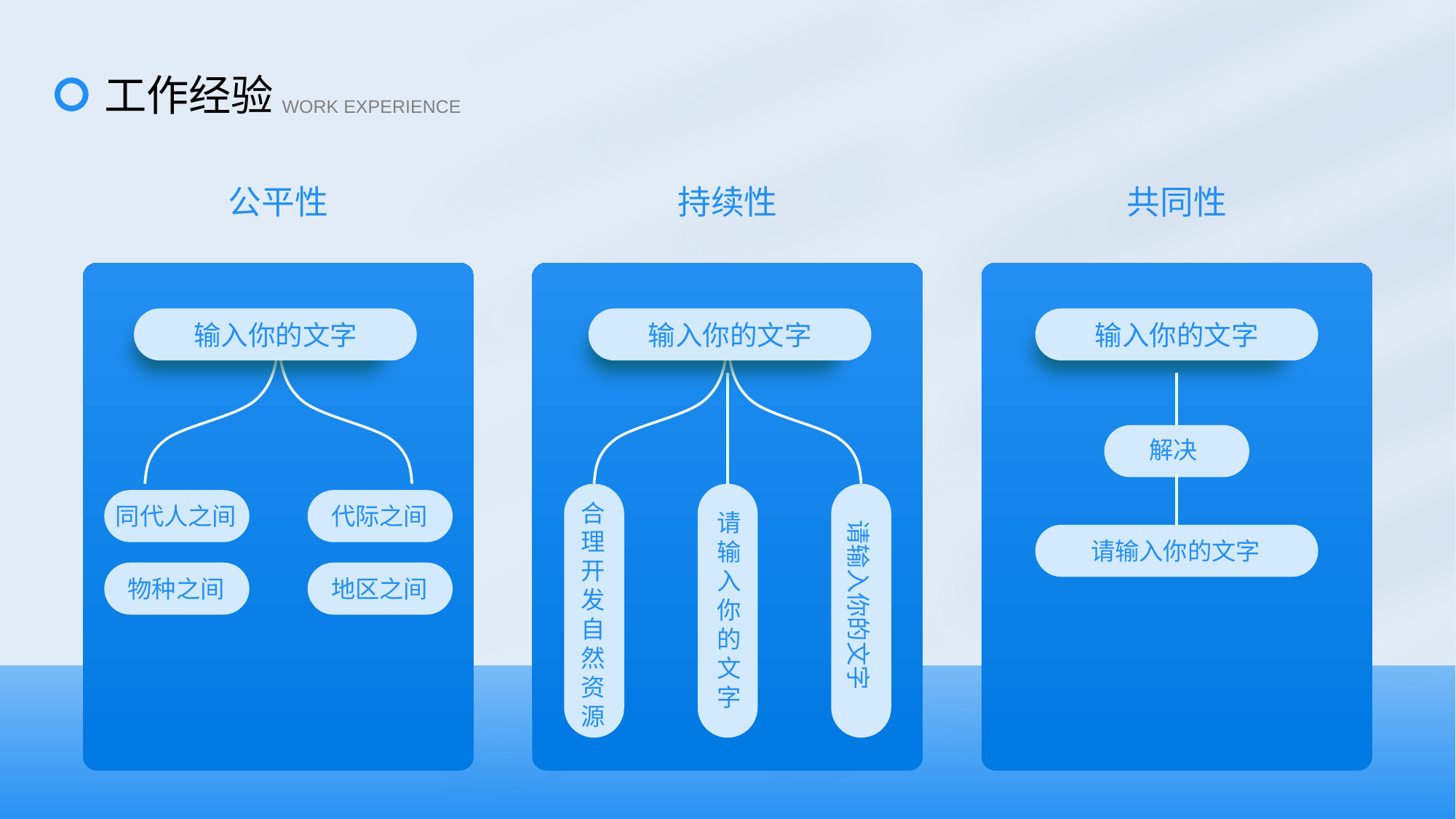

工作经验
Work experience
公平性
持续性
共同性

输入你的文字
输入你的文字
输入你的文字

解决

合理开发自然资源
同代人之间
代际之间
请输入你的文字
请输入你的文字

请输入你的文字

物种之间
地区之间